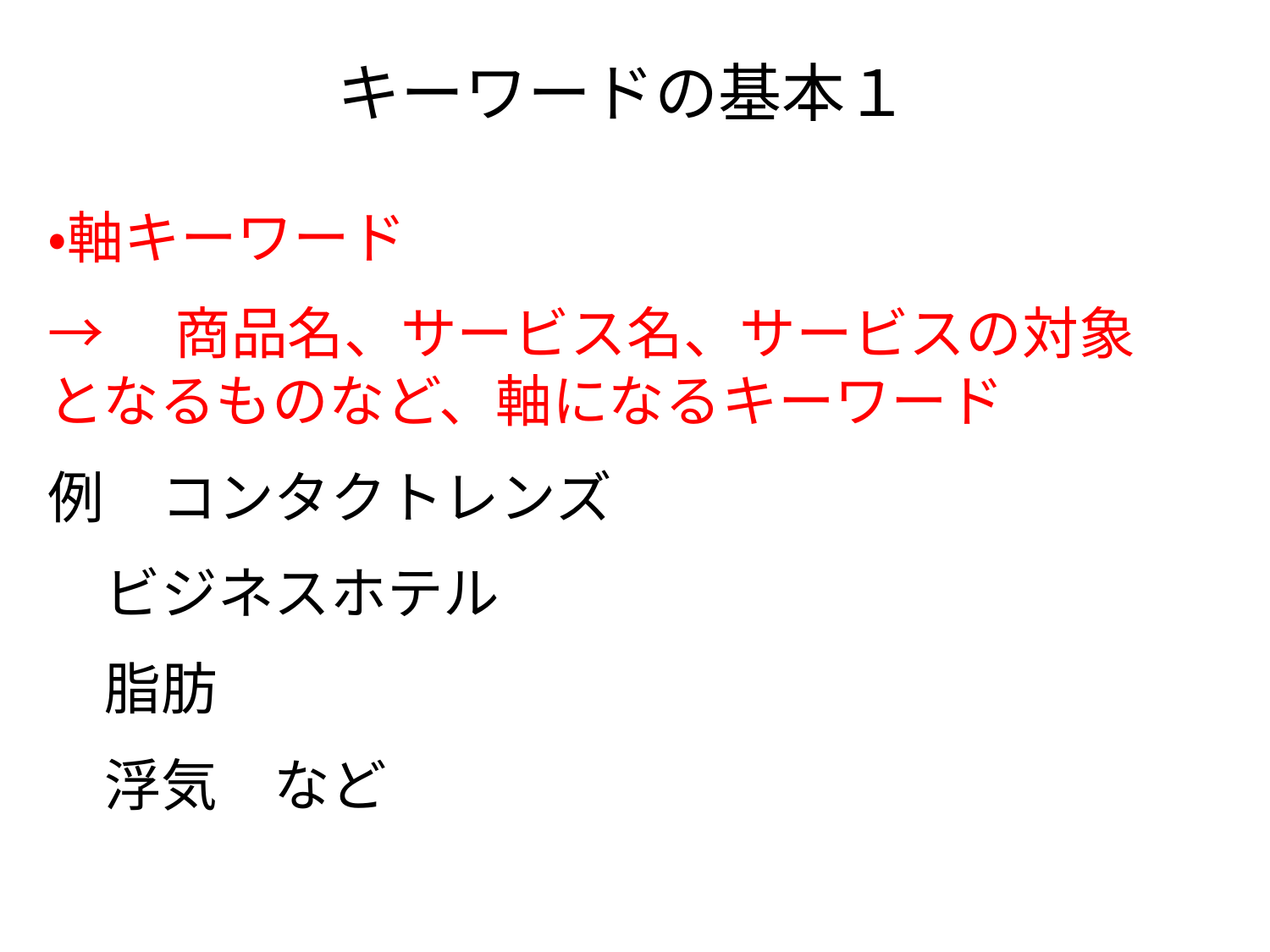

# キーワードの基本１

・軸キーワード
→　商品名、サービス名、サービスの対象となるものなど、軸になるキーワード
例　コンタクトレンズ
　ビジネスホテル
　脂肪
　浮気　など